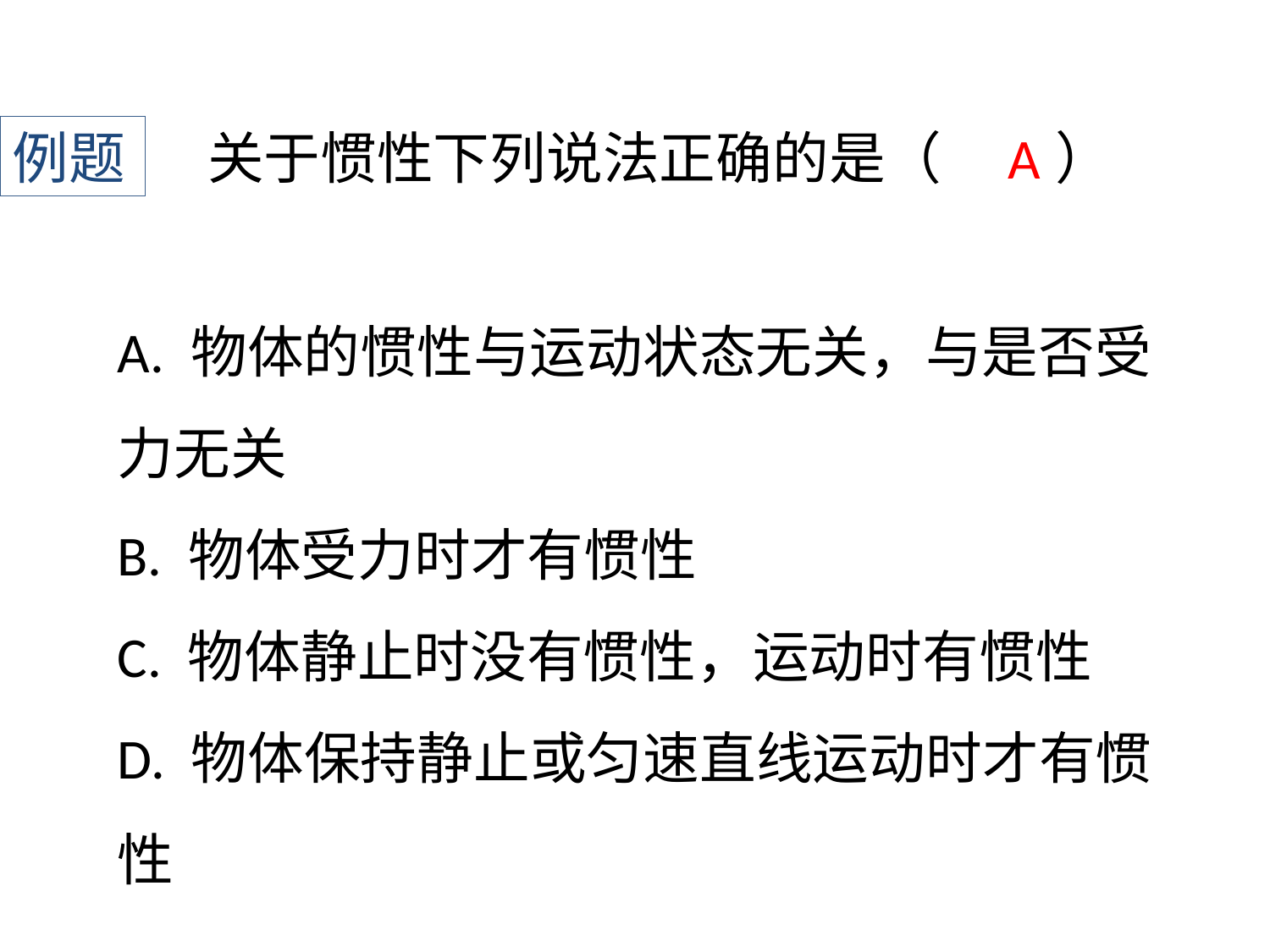

例题
关于惯性下列说法正确的是（　　）
A
A. 物体的惯性与运动状态无关，与是否受力无关
B. 物体受力时才有惯性
C. 物体静止时没有惯性，运动时有惯性
D. 物体保持静止或匀速直线运动时才有惯性